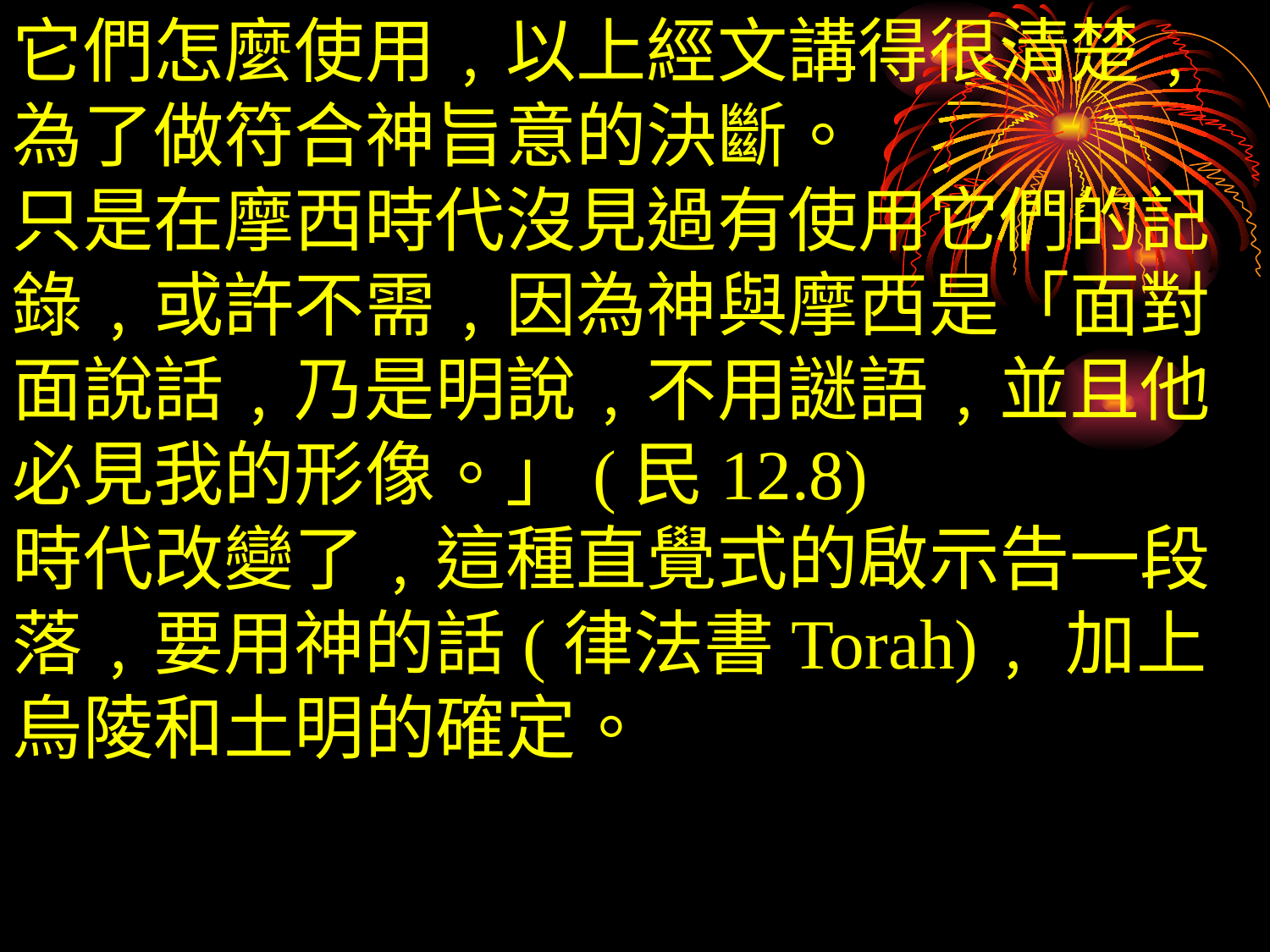

它們怎麼使用﹐以上經文講得很清楚﹐為了做符合神旨意的決斷。
只是在摩西時代沒見過有使用它們的記錄﹐或許不需﹐因為神與摩西是「面對面說話﹐乃是明說﹐不用謎語﹐並且他必見我的形像。」(民12.8)
時代改變了﹐這種直覺式的啟示告一段落﹐要用神的話(律法書Torah)﹐加上烏陵和土明的確定。